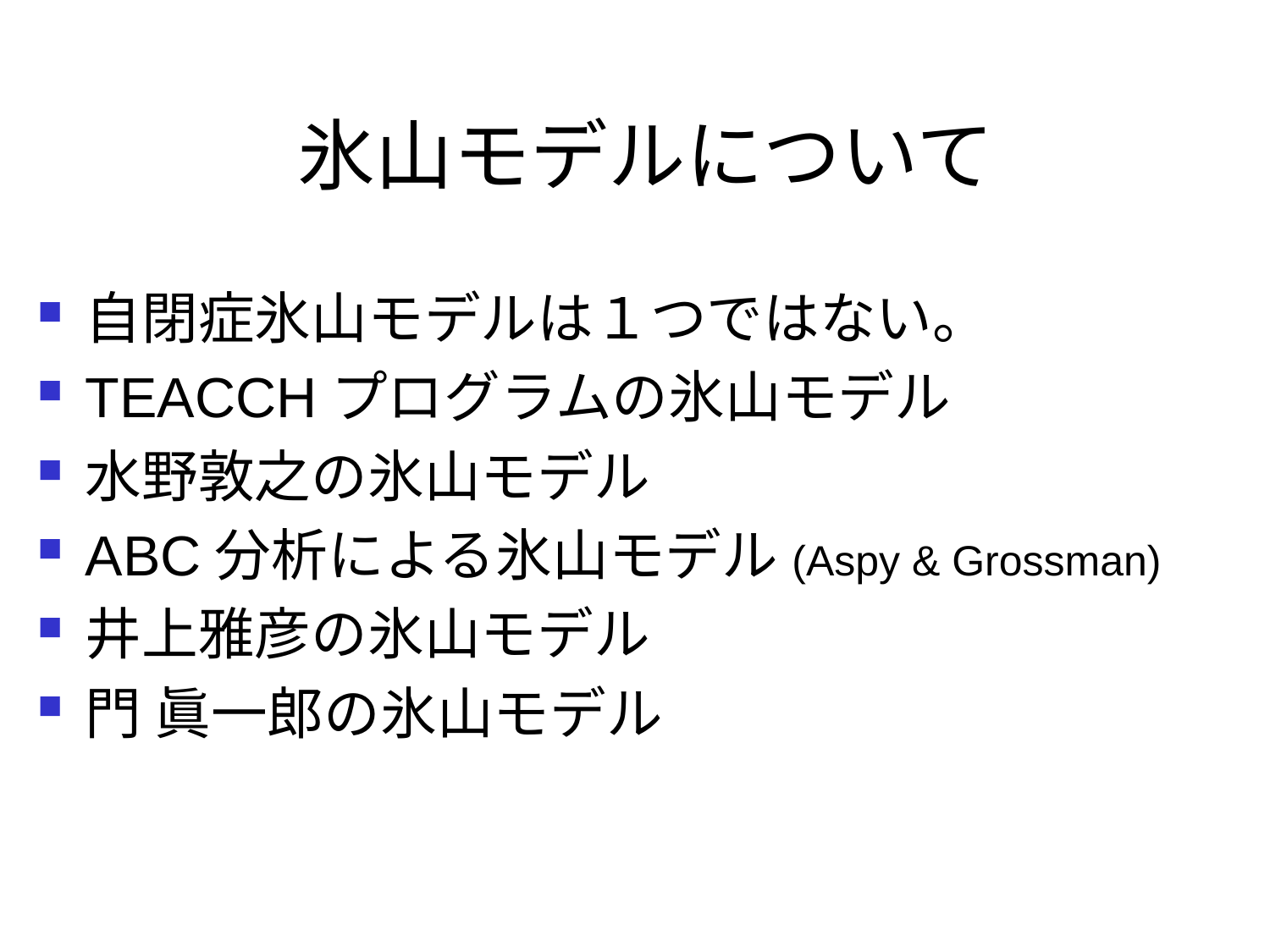

# 氷山モデルについて
自閉症氷山モデルは１つではない。
TEACCHプログラムの氷山モデル
水野敦之の氷山モデル
ABC分析による氷山モデル(Aspy & Grossman)
井上雅彦の氷山モデル
門 眞一郎の氷山モデル